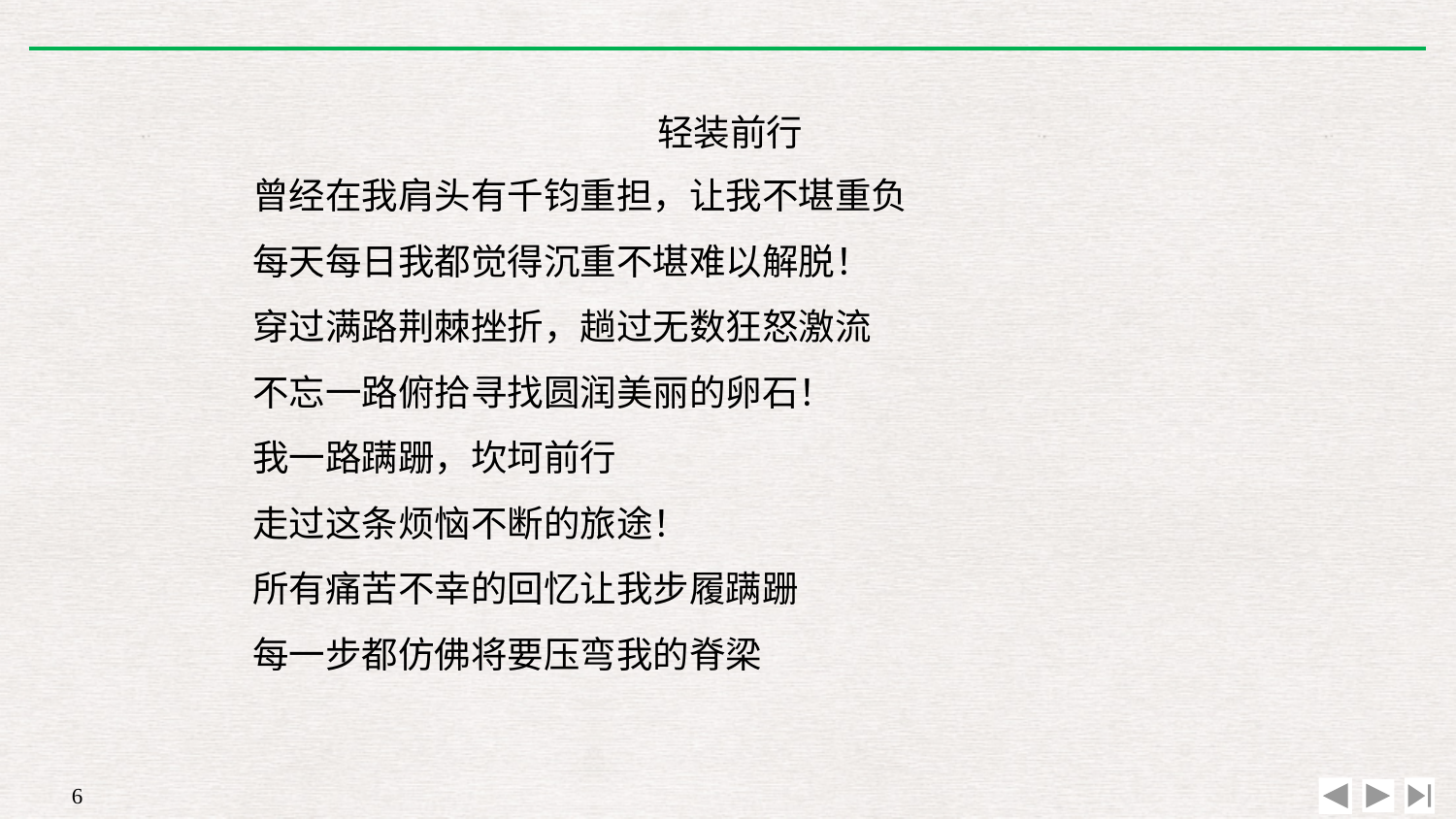

轻装前行
曾经在我肩头有千钧重担，让我不堪重负
每天每日我都觉得沉重不堪难以解脱！
穿过满路荆棘挫折，趟过无数狂怒激流
不忘一路俯拾寻找圆润美丽的卵石！
我一路蹒跚，坎坷前行
走过这条烦恼不断的旅途！
所有痛苦不幸的回忆让我步履蹒跚
每一步都仿佛将要压弯我的脊梁